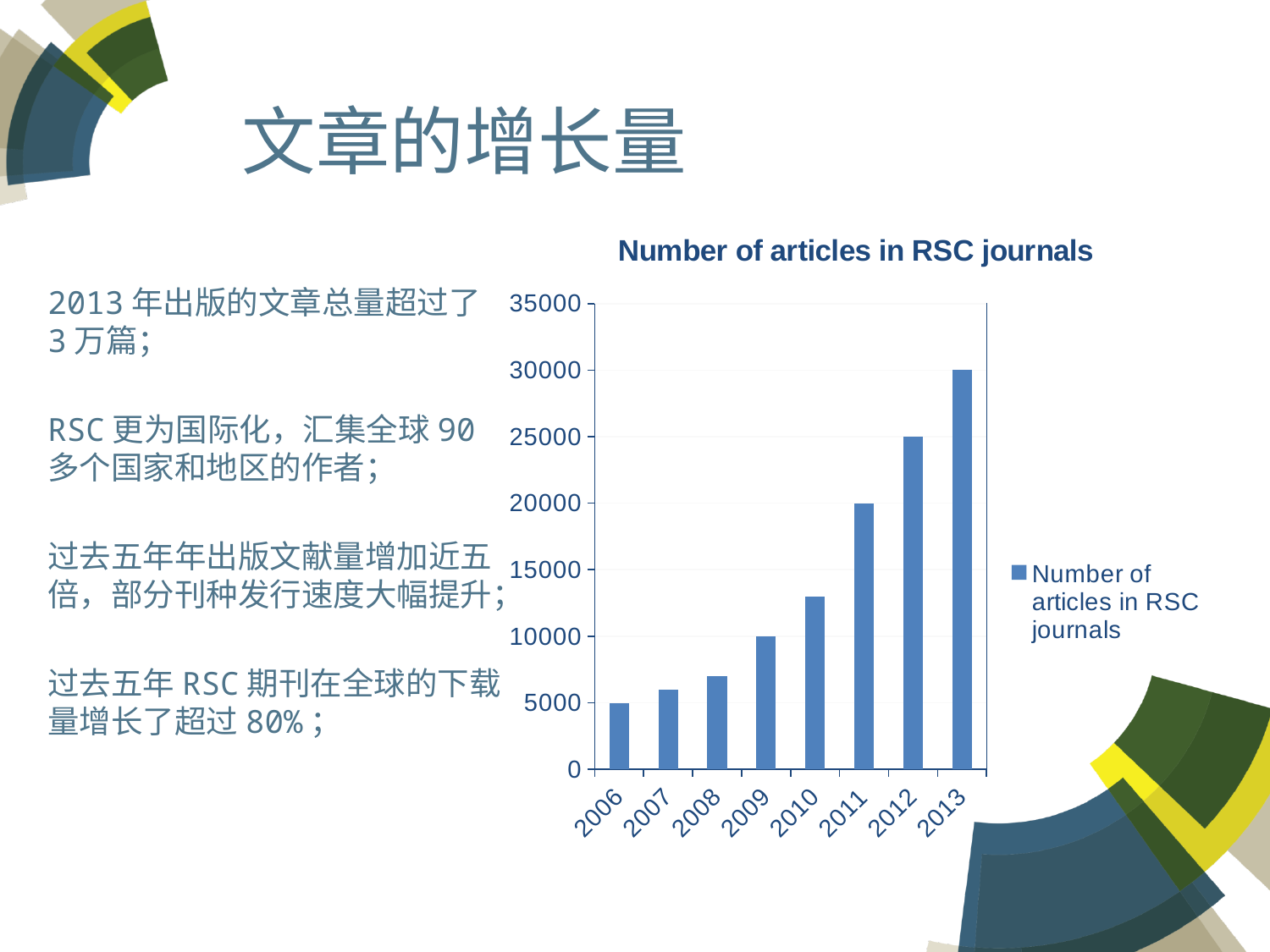

# 文章的增长量

### Chart:

| Category | Number of articles in RSC journals |
|---|---|
| 2006 | 5000.0 |
| 2007 | 6000.0 |
| 2008 | 7000.0 |
| 2009 | 10000.0 |
| 2010 | 13000.0 |
| 2011 | 20000.0 |
| 2012 | 25000.0 |
| 2013 | 30000.0 |
2013年出版的文章总量超过了3万篇；

RSC更为国际化，汇集全球90多个国家和地区的作者；

过去五年年出版文献量增加近五倍，部分刊种发行速度大幅提升；

过去五年RSC期刊在全球的下载量增长了超过80%；